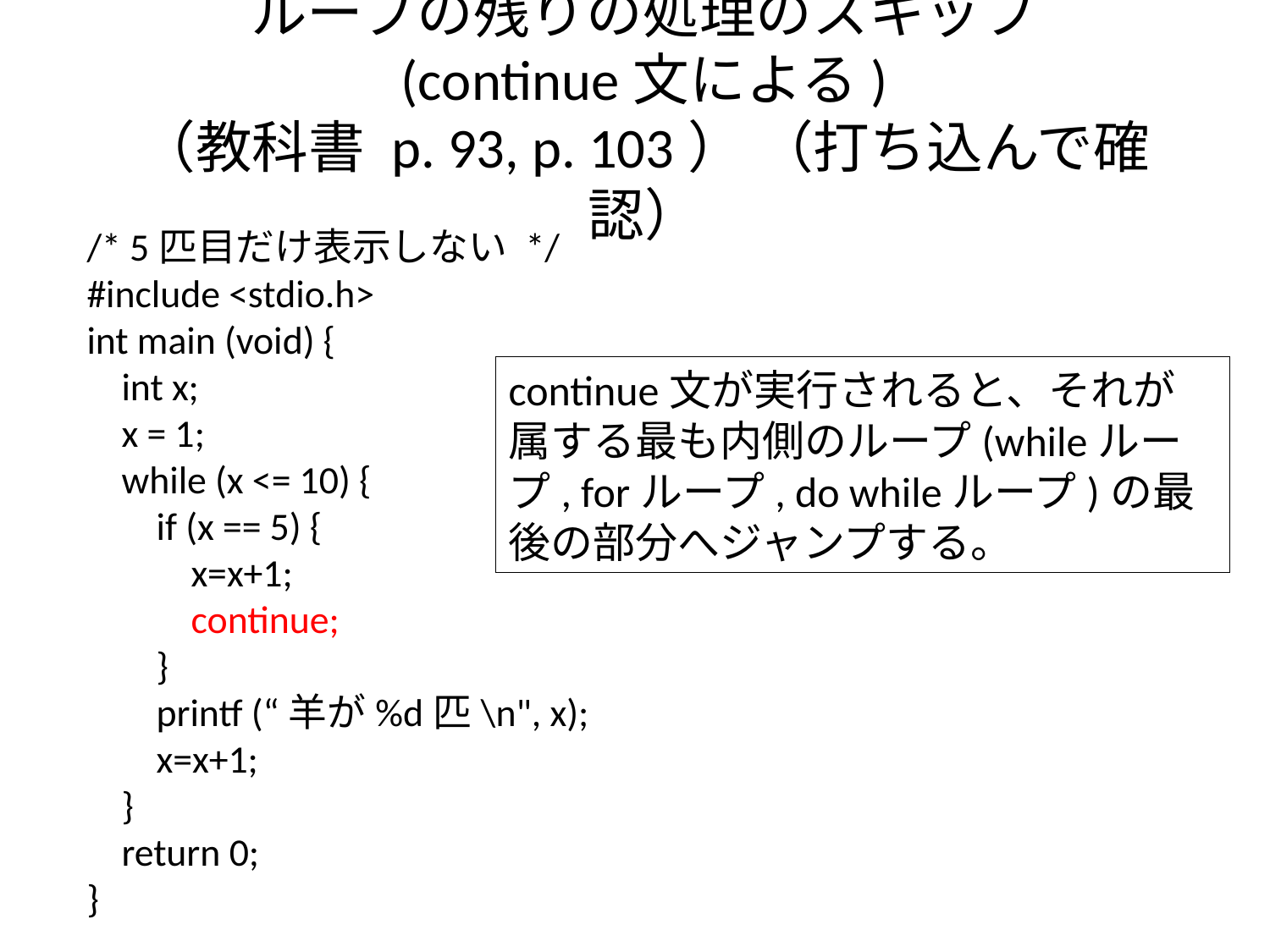

# ループの残りの処理のスキップ (continue文による) （教科書 p. 93, p. 103） （打ち込んで確認）
/* 5匹目だけ表示しない */
#include <stdio.h>
int main (void) {
    int x;
    x = 1;
    while (x <= 10) {
        if (x == 5) {
            x=x+1;
            continue;
        }
        printf (“羊が%d匹\n", x);
        x=x+1;
    }
    return 0;
}
continue文が実行されると、それが属する最も内側のループ(whileループ, forループ, do whileループ)の最後の部分へジャンプする。